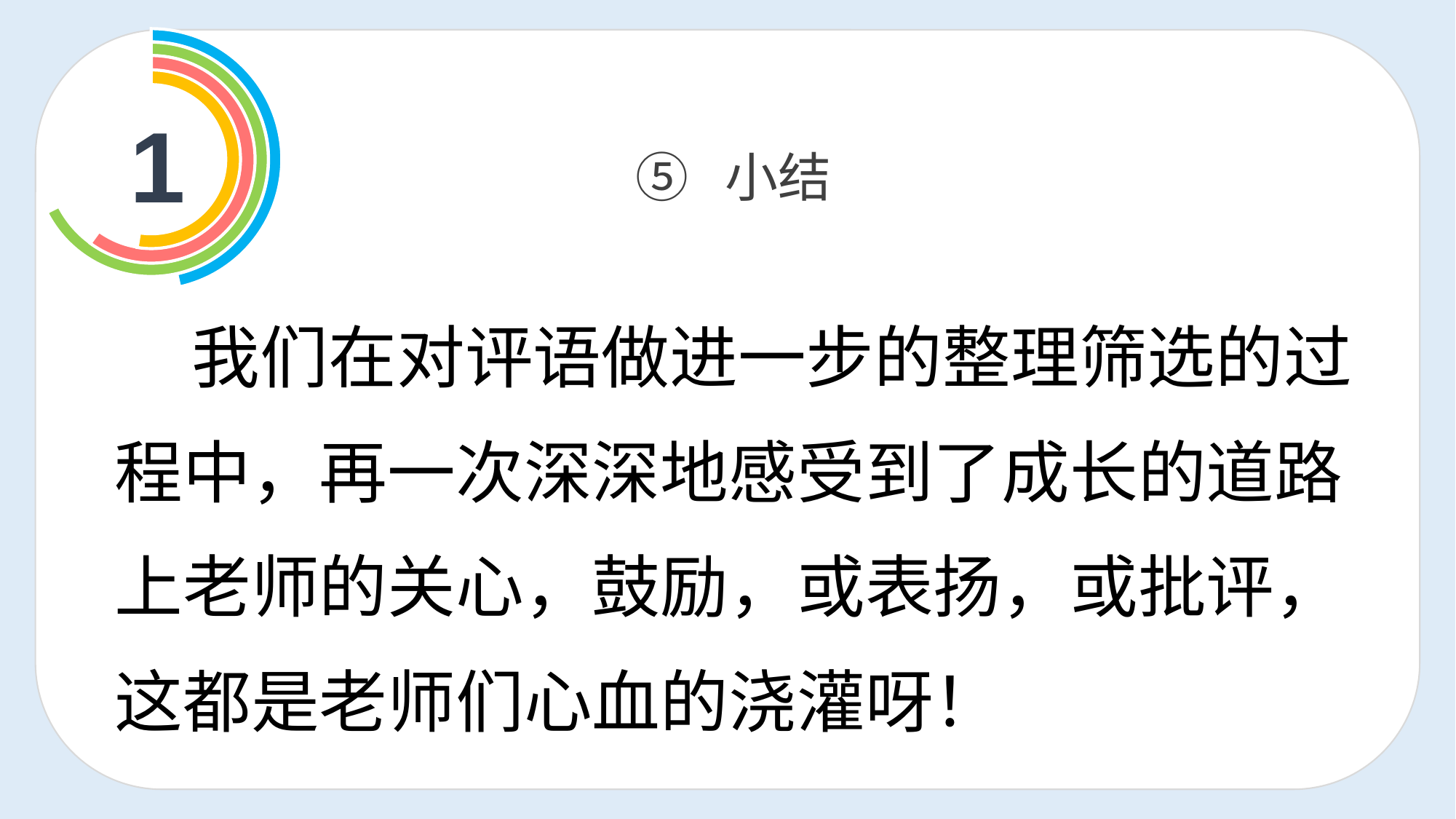

1

⑤  小结
    我们在对评语做进一步的整理筛选的过程中，再一次深深地感受到了成长的道路上老师的关心，鼓励，或表扬，或批评，这都是老师们心血的浇灌呀！